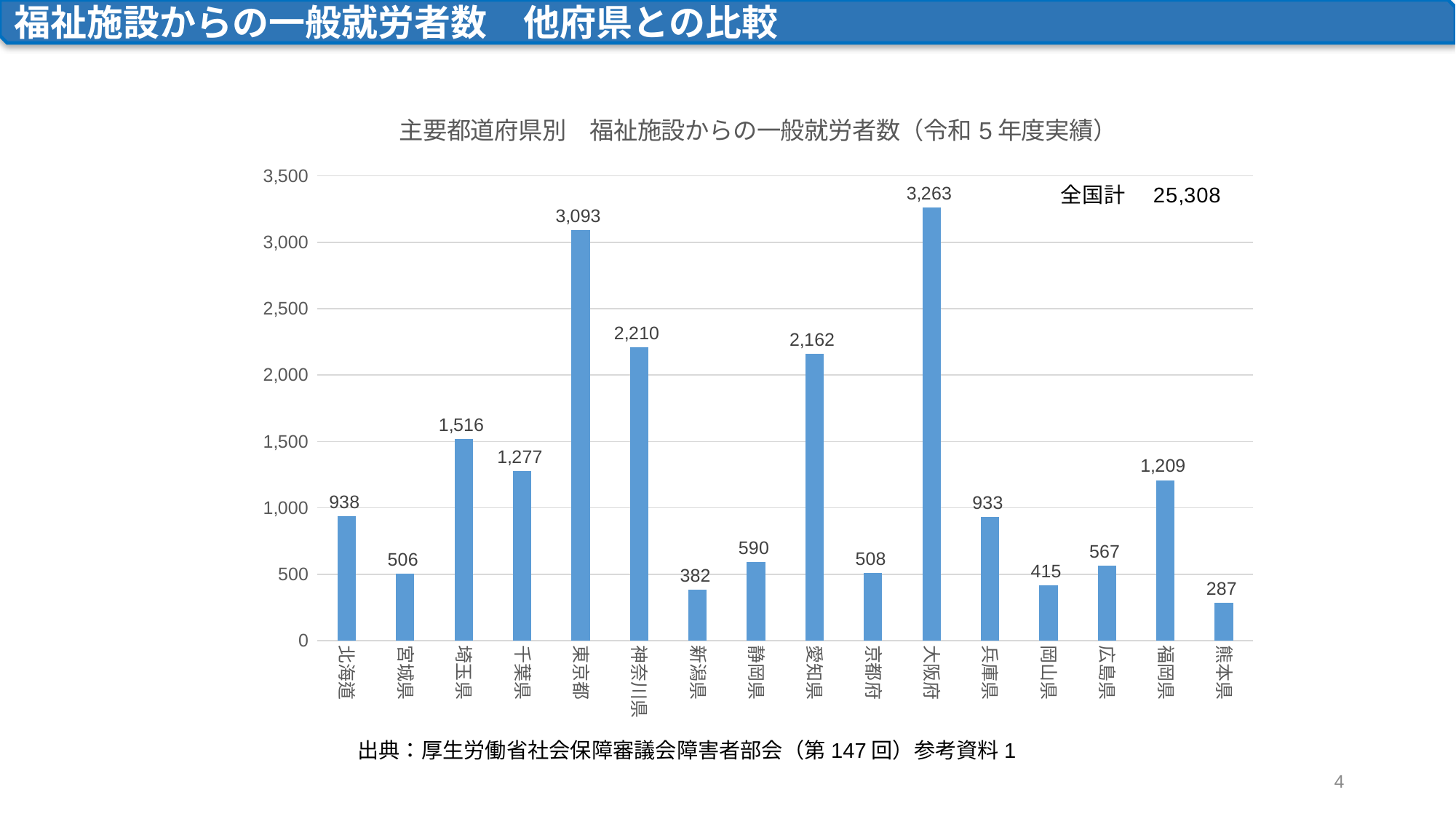

福祉施設からの一般就労者数　他府県との比較

### Chart: 主要都道府県別　福祉施設からの一般就労者数（令和5年度実績）

| Category | 事業所数 |
|---|---|
| 北海道 | 938.0 |
| 宮城県 | 506.0 |
| 埼玉県 | 1516.0 |
| 千葉県 | 1277.0 |
| 東京都 | 3093.0 |
| 神奈川県 | 2210.0 |
| 新潟県 | 382.0 |
| 静岡県 | 590.0 |
| 愛知県 | 2162.0 |
| 京都府 | 508.0 |
| 大阪府 | 3263.0 |
| 兵庫県 | 933.0 |
| 岡山県 | 415.0 |
| 広島県 | 567.0 |
| 福岡県 | 1209.0 |
| 熊本県 | 287.0 |
出典：厚生労働省社会保障審議会障害者部会（第147回）参考資料1
4